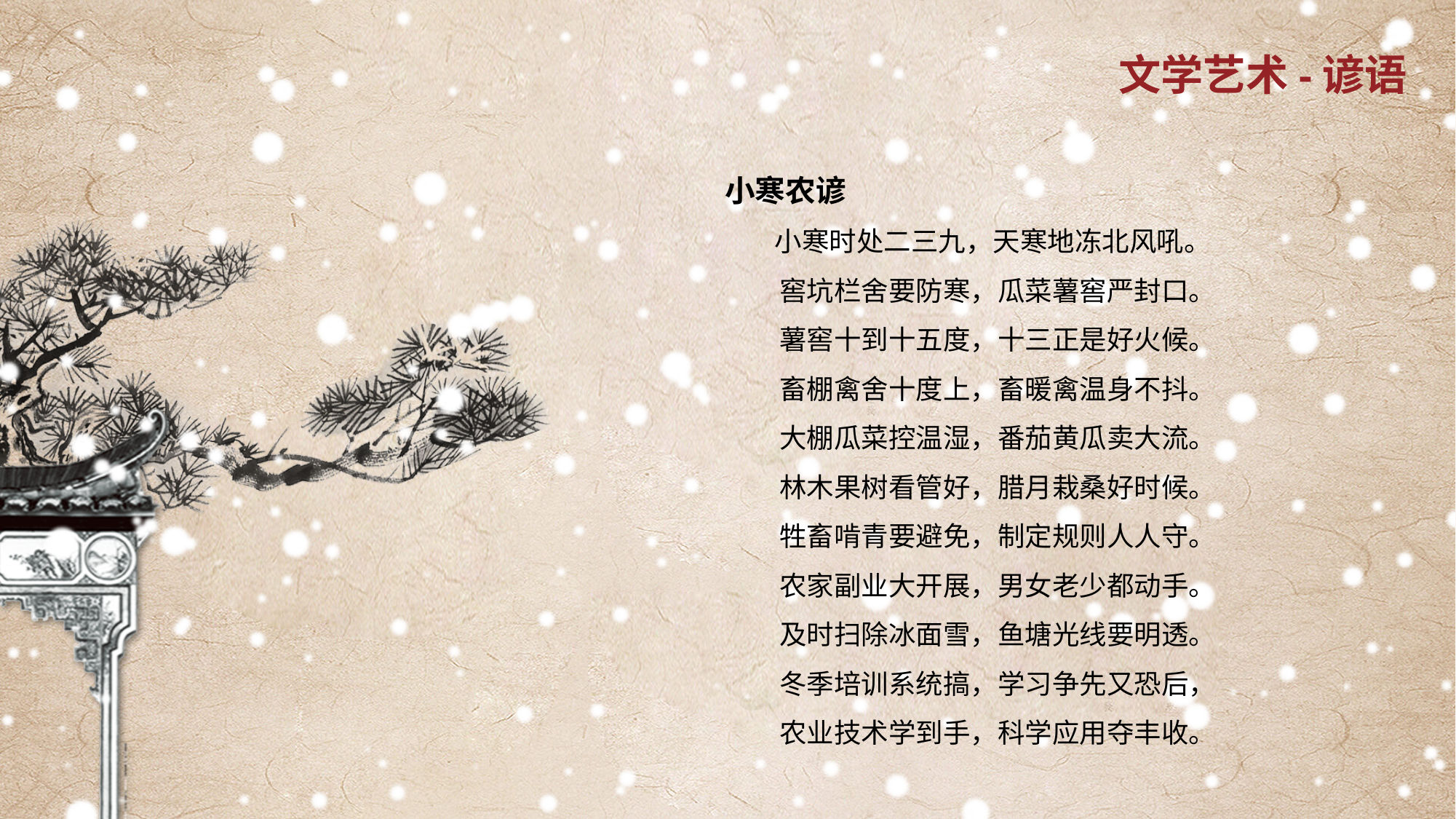

文学艺术-谚语
小寒农谚
       小寒时处二三九，天寒地冻北风吼。
　　窖坑栏舍要防寒，瓜菜薯窖严封口。
　　薯窖十到十五度，十三正是好火候。
　　畜棚禽舍十度上，畜暖禽温身不抖。
　　大棚瓜菜控温湿，番茄黄瓜卖大流。
　　林木果树看管好，腊月栽桑好时候。
　　牲畜啃青要避免，制定规则人人守。
　　农家副业大开展，男女老少都动手。
　　及时扫除冰面雪，鱼塘光线要明透。
　　冬季培训系统搞，学习争先又恐后，
　　农业技术学到手，科学应用夺丰收。